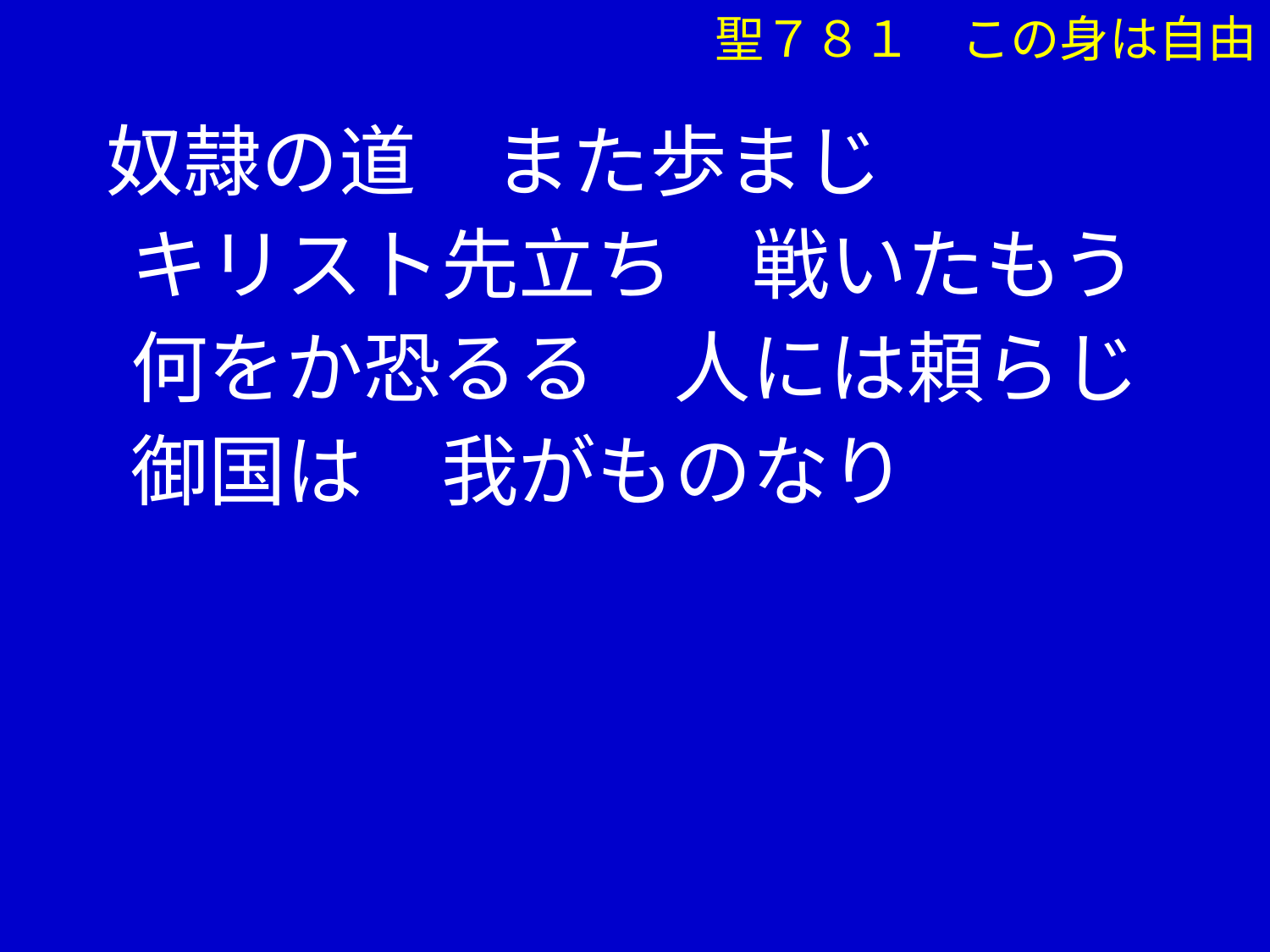

聖７８１　この身は自由
  奴隷の道　また歩まじ
　キリスト先立ち　戦いたもう
　何をか恐るる　人には頼らじ
　御国は　我がものなり